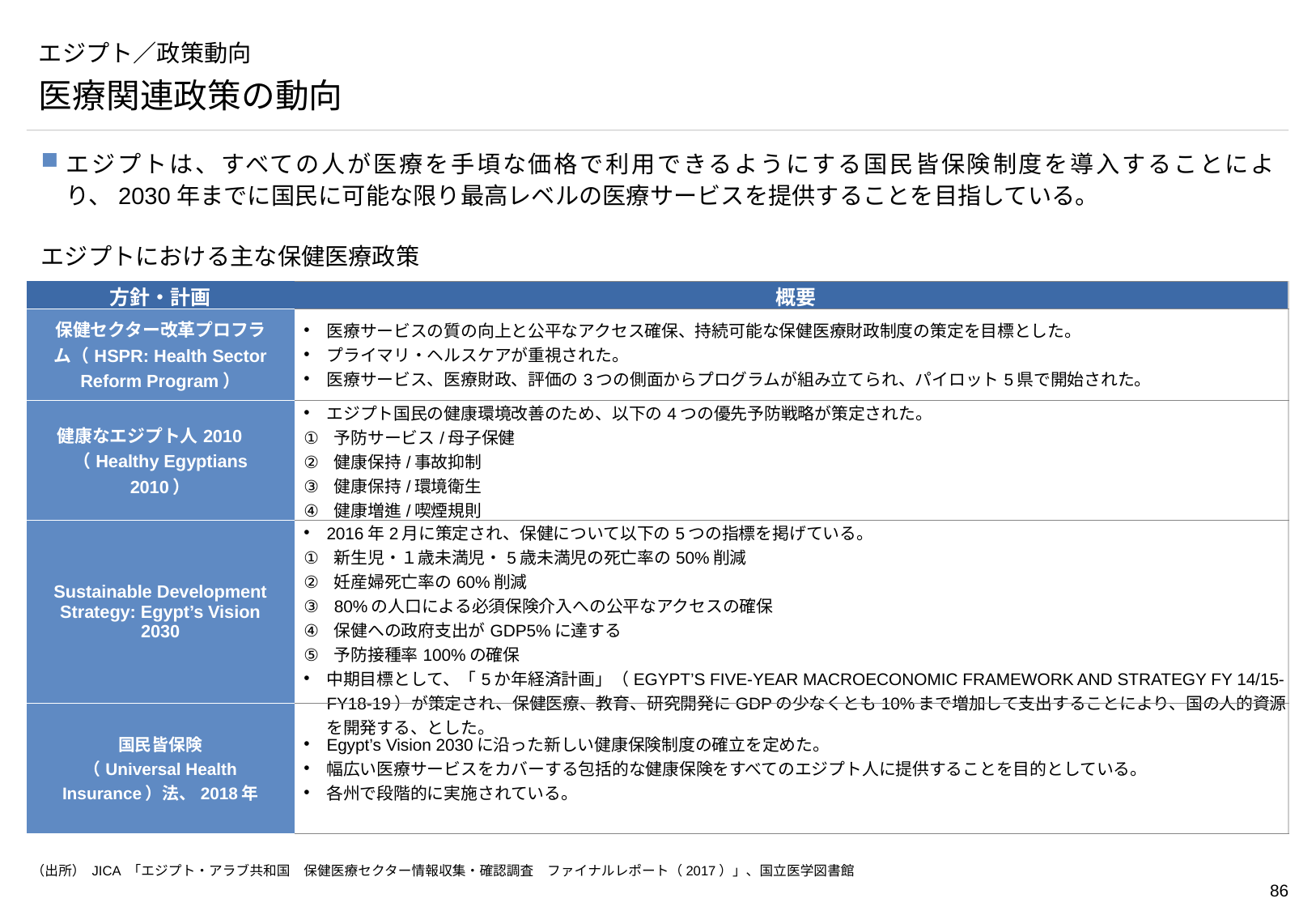

# エジプト／政策動向
医療関連政策の動向
エジプトは、すべての人が医療を手頃な価格で利用できるようにする国民皆保険制度を導入することにより、2030年までに国民に可能な限り最高レベルの医療サービスを提供することを目指している。
エジプトにおける主な保健医療政策
| 方針・計画 | 概要 |
| --- | --- |
| 保健セクター改革プロフラム（HSPR: Health Sector Reform Program） | 医療サービスの質の向上と公平なアクセス確保、持続可能な保健医療財政制度の策定を目標とした。 プライマリ・ヘルスケアが重視された。 医療サービス、医療財政、評価の3つの側面からプログラムが組み立てられ、パイロット5県で開始された。 |
| 健康なエジプト人2010　 （Healthy Egyptians 2010） | エジプト国民の健康環境改善のため、以下の4つの優先予防戦略が策定された。 予防サービス/母子保健 健康保持/事故抑制 健康保持/環境衛生 健康増進/喫煙規則 |
| Sustainable Development Strategy: Egypt’s Vision 2030 | 2016年2月に策定され、保健について以下の5つの指標を掲げている。 新生児・１歳未満児・5歳未満児の死亡率の50%削減 妊産婦死亡率の60%削減 80%の人口による必須保険介入への公平なアクセスの確保 保健への政府支出がGDP5%に達する 予防接種率100%の確保 中期目標として、「5か年経済計画」（EGYPT’S FIVE-YEAR MACROECONOMIC FRAMEWORK AND STRATEGY FY 14/15-FY18-19）が策定され、保健医療、教育、研究開発にGDPの少なくとも10%まで増加して支出することにより、国の人的資源を開発する、とした。 |
| 国民皆保険 （Universal Health Insurance）法、2018年 | Egypt’s Vision 2030に沿った新しい健康保険制度の確立を定めた。 幅広い医療サービスをカバーする包括的な健康保険をすべてのエジプト人に提供することを目的としている。 各州で段階的に実施されている。 |
（出所） JICA 「エジプト・アラブ共和国　保健医療セクター情報収集・確認調査　ファイナルレポート（2017）」、国立医学図書館